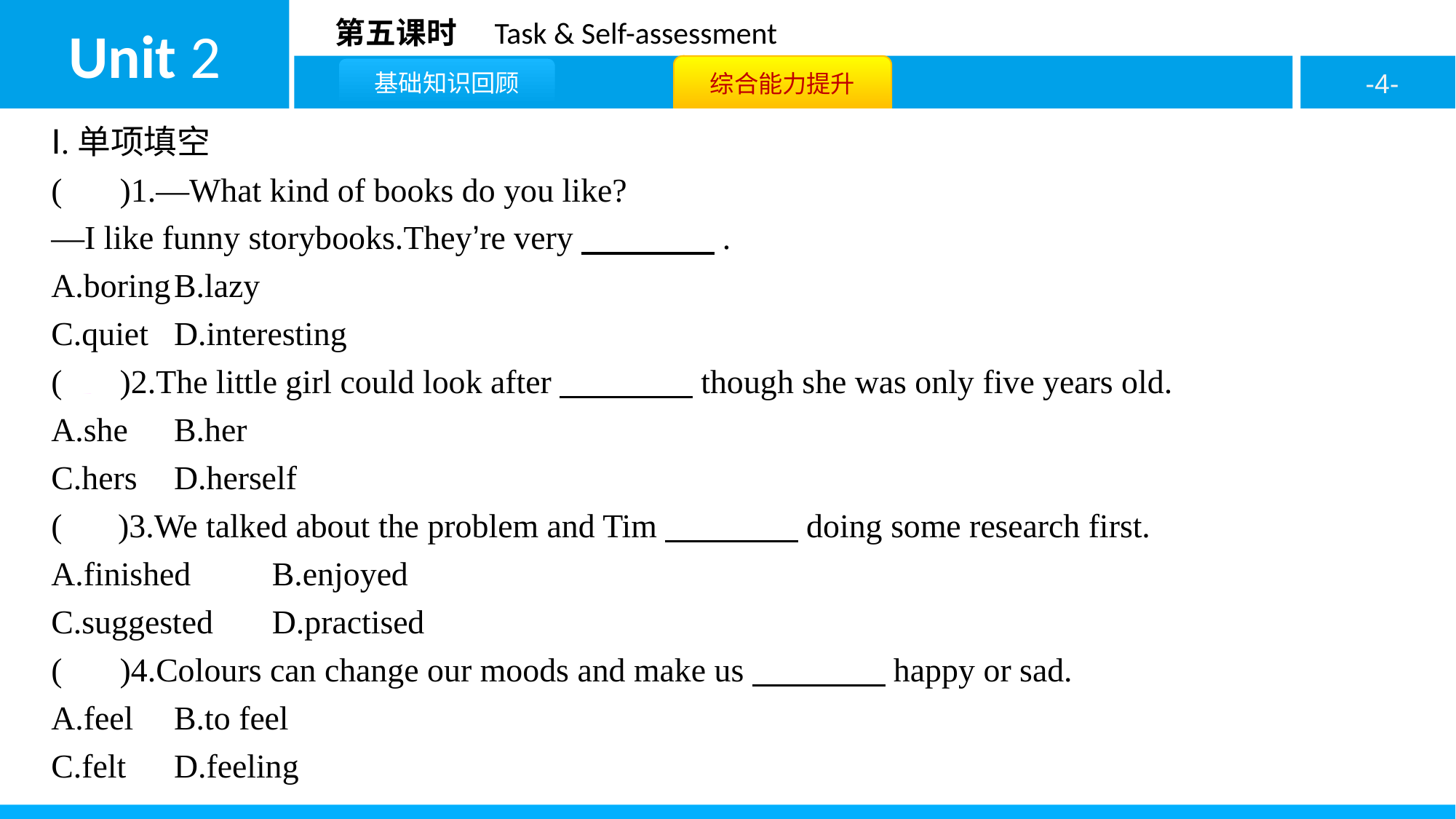

Ⅰ.单项填空
(  D  )1.—What kind of books do you like?
—I like funny storybooks.They’re very　　　　.
A.boring	B.lazy
C.quiet	D.interesting
(  D  )2.The little girl could look after　　　　though she was only five years old.
A.she	B.her
C.hers	D.herself
(  C  )3.We talked about the problem and Tim　　　　doing some research first.
A.finished	B.enjoyed
C.suggested	D.practised
(  A  )4.Colours can change our moods and make us　　　　happy or sad.
A.feel	B.to feel
C.felt	D.feeling